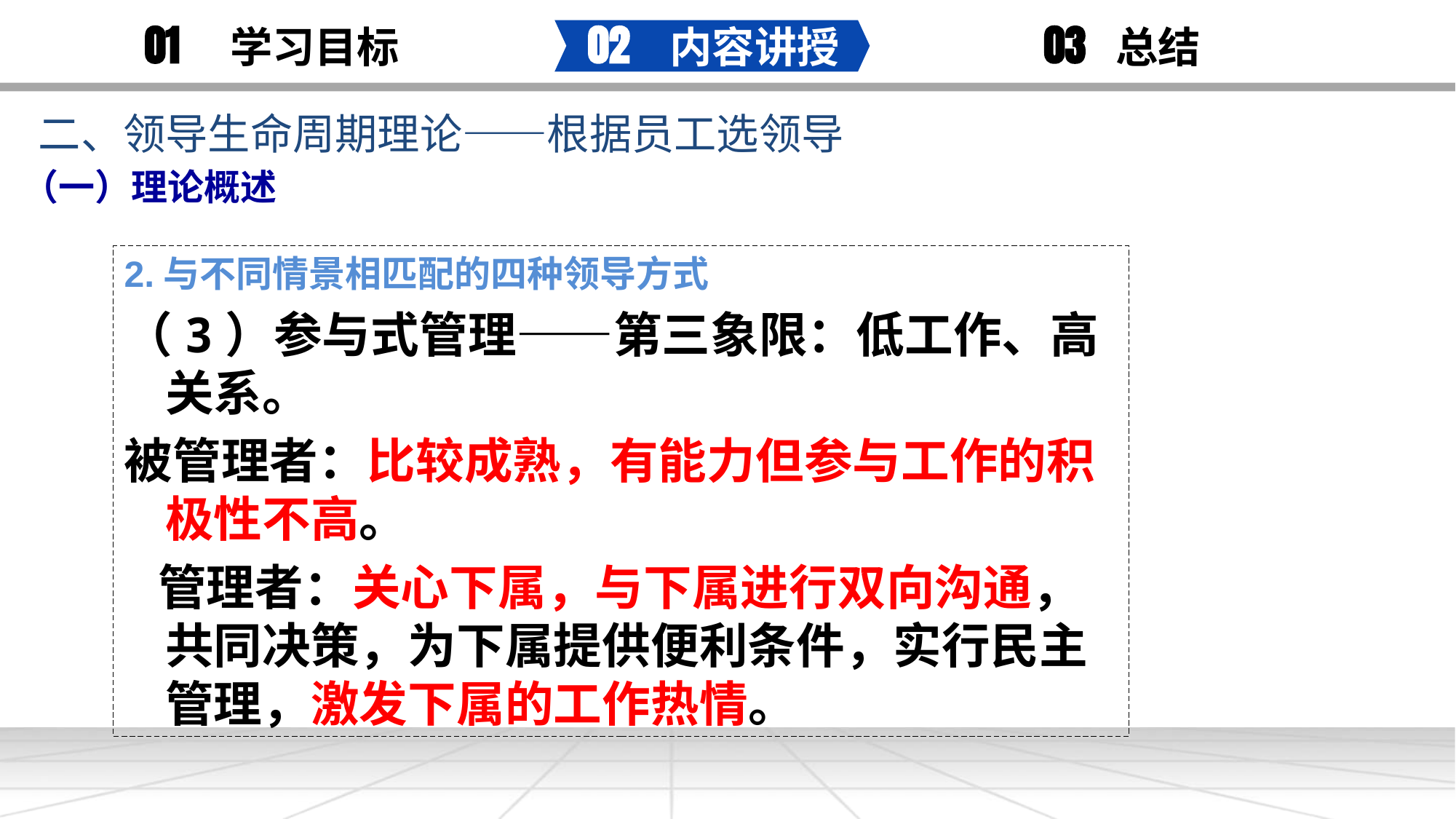

02   内容讲授
03  总结
01    学习目标

二、领导生命周期理论——根据员工选领导
（一）理论概述
2.与不同情景相匹配的四种领导方式
（3）参与式管理——第三象限：低工作、高关系。
被管理者：比较成熟，有能力但参与工作的积极性不高。
  管理者：关心下属，与下属进行双向沟通，共同决策，为下属提供便利条件，实行民主管理，激发下属的工作热情。